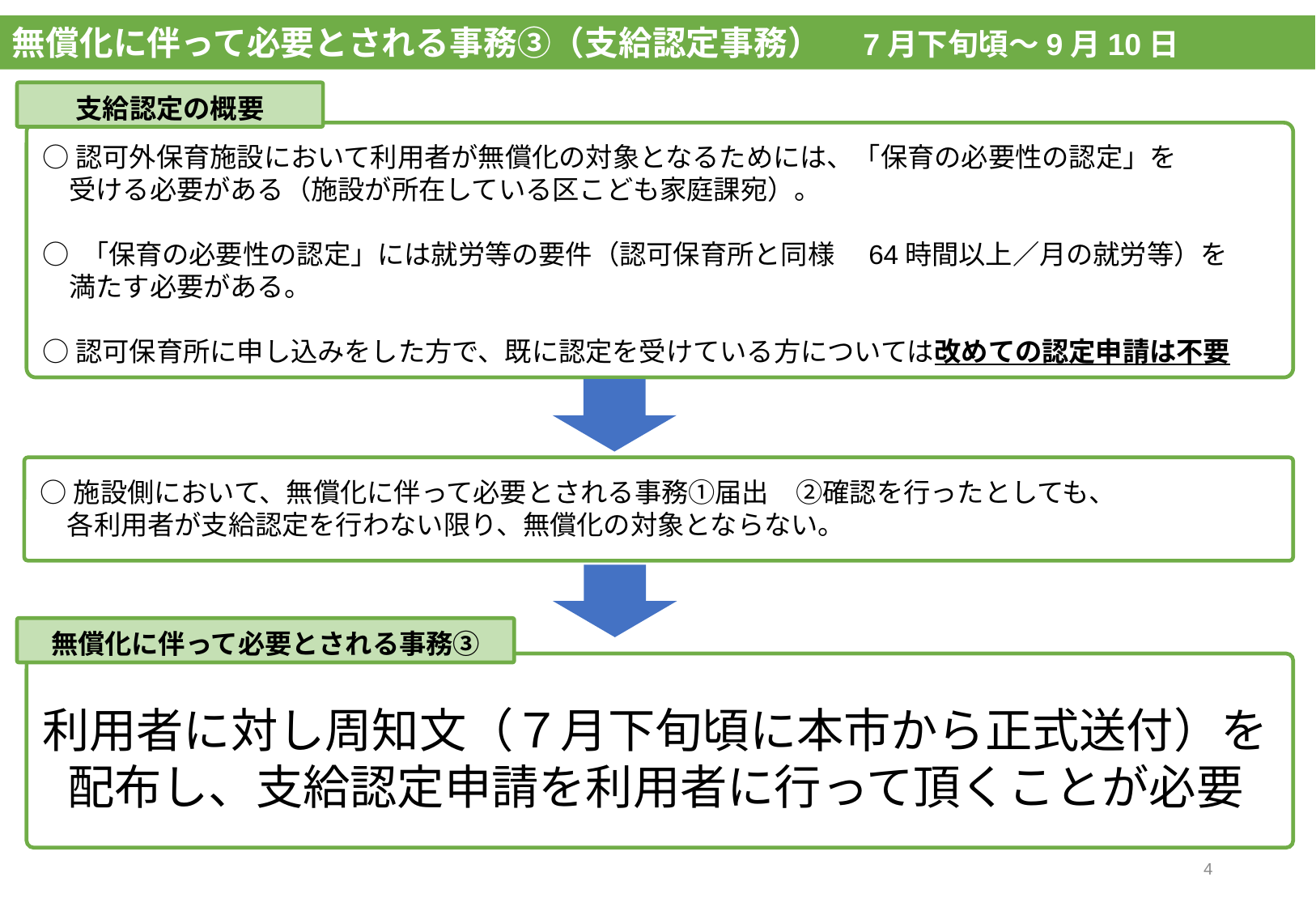

無償化に伴って必要とされる事務③（支給認定事務）　7月下旬頃～9月10日
支給認定の概要

○認可外保育施設において利用者が無償化の対象となるためには、「保育の必要性の認定」を
　受ける必要がある（施設が所在している区こども家庭課宛）。

○ 「保育の必要性の認定」には就労等の要件（認可保育所と同様　64時間以上／月の就労等）を
　満たす必要がある。

○認可保育所に申し込みをした方で、既に認定を受けている方については改めての認定申請は不要

○施設側において、無償化に伴って必要とされる事務①届出　②確認を行ったとしても、
　各利用者が支給認定を行わない限り、無償化の対象とならない。

無償化に伴って必要とされる事務③

利用者に対し周知文（７月下旬頃に本市から正式送付）を配布し、支給認定申請を利用者に行って頂くことが必要
4